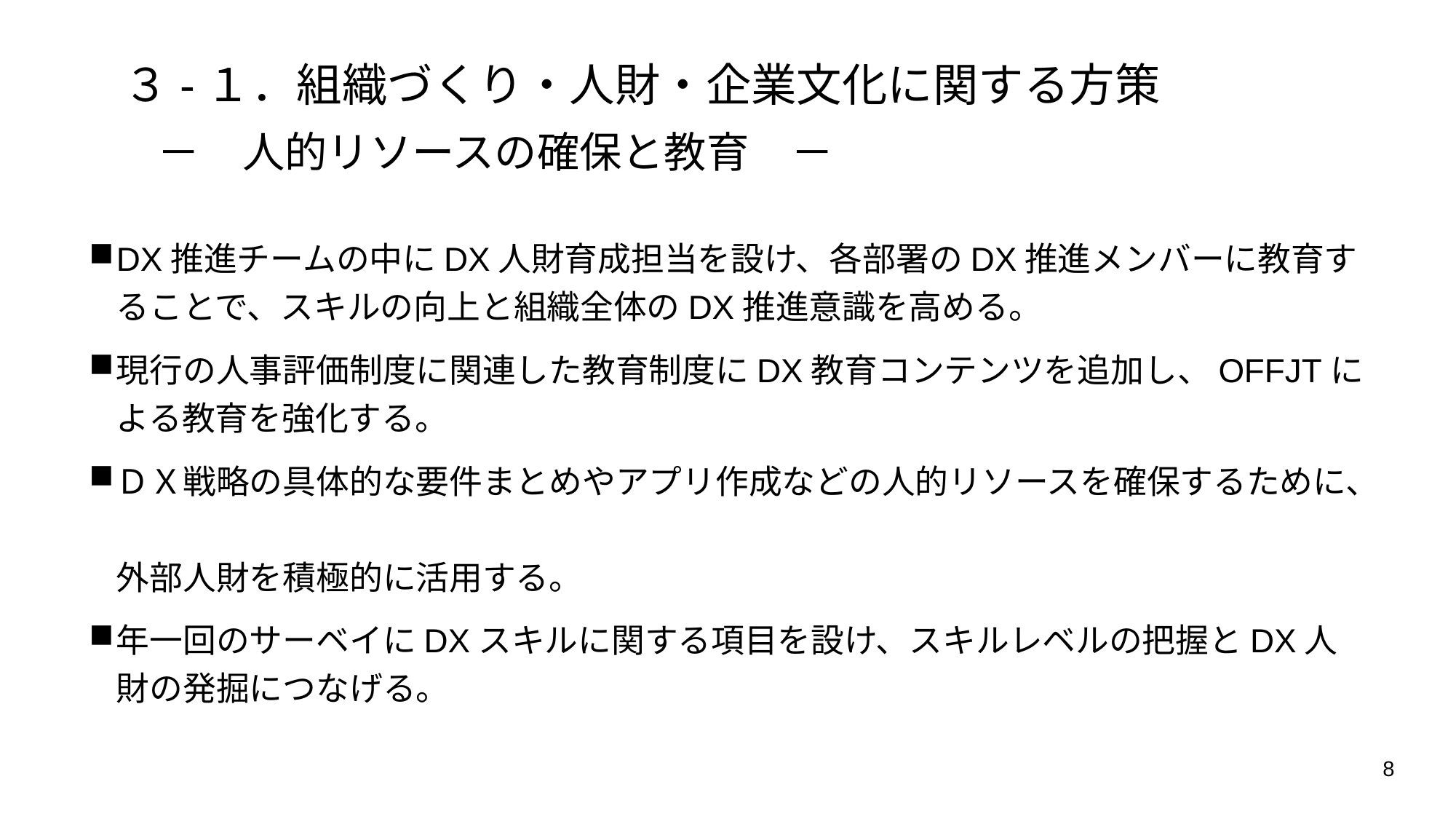

３-１．組織づくり・人財・企業文化に関する方策
－　人的リソースの確保と教育　－
DX推進チームの中にDX人財育成担当を設け、各部署のDX推進メンバーに教育することで、スキルの向上と組織全体のDX推進意識を高める。
現行の人事評価制度に関連した教育制度にDX教育コンテンツを追加し、OFFJTに
よる教育を強化する。
ＤＸ戦略の具体的な要件まとめやアプリ作成などの人的リソースを確保するために、
外部人財を積極的に活用する。
年一回のサーベイにDXスキルに関する項目を設け、スキルレベルの把握とDX人財の発掘につなげる。
8